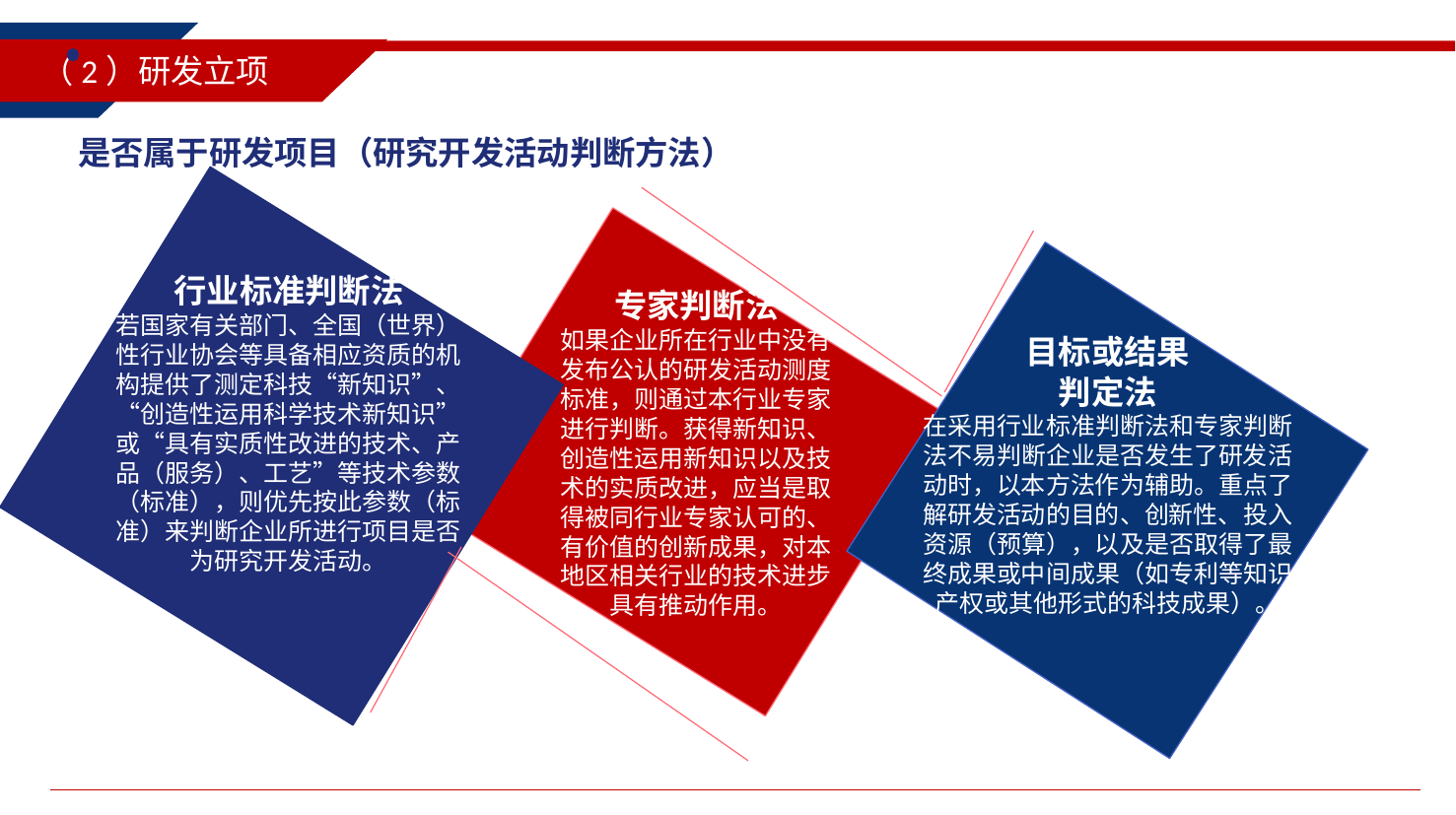

（2）研发立项

是否属于研发项目（研究开发活动判断方法）

行业标准判断法
若国家有关部门、全国（世界）性行业协会等具备相应资质的机构提供了测定科技“新知识”、“创造性运用科学技术新知识”或“具有实质性改进的技术、产品（服务）、工艺”等技术参数（标准），则优先按此参数（标准）来判断企业所进行项目是否为研究开发活动。
专家判断法
如果企业所在行业中没有发布公认的研发活动测度标准，则通过本行业专家进行判断。获得新知识、创造性运用新知识以及技术的实质改进，应当是取得被同行业专家认可的、有价值的创新成果，对本地区相关行业的技术进步具有推动作用。
目标或结果
判定法
在采用行业标准判断法和专家判断法不易判断企业是否发生了研发活动时，以本方法作为辅助。重点了解研发活动的目的、创新性、投入资源（预算），以及是否取得了最终成果或中间成果（如专利等知识产权或其他形式的科技成果）。